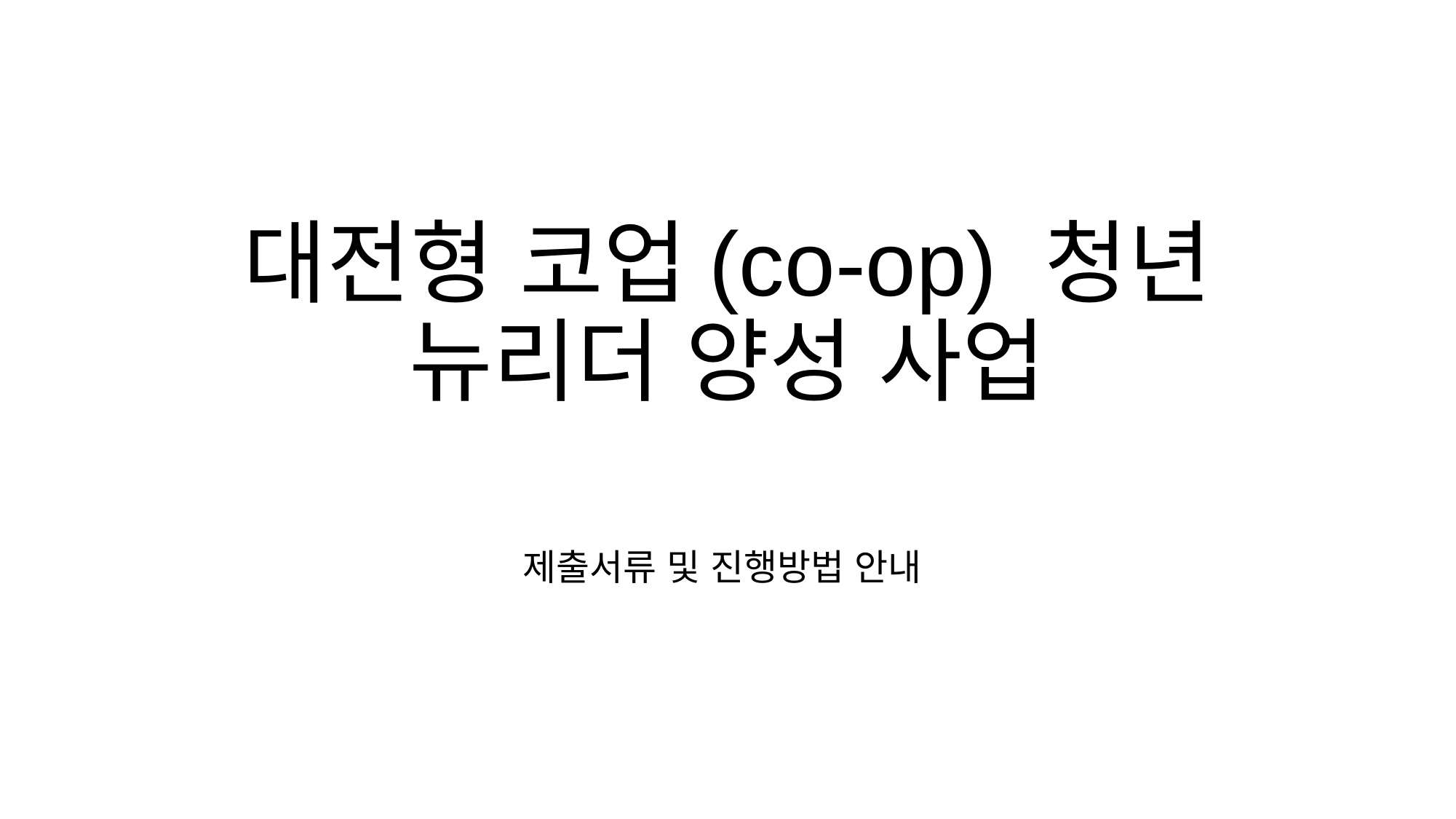

# 대전형 코업(co-op) 청년 뉴리더 양성 사업

제출서류 및 진행방법 안내